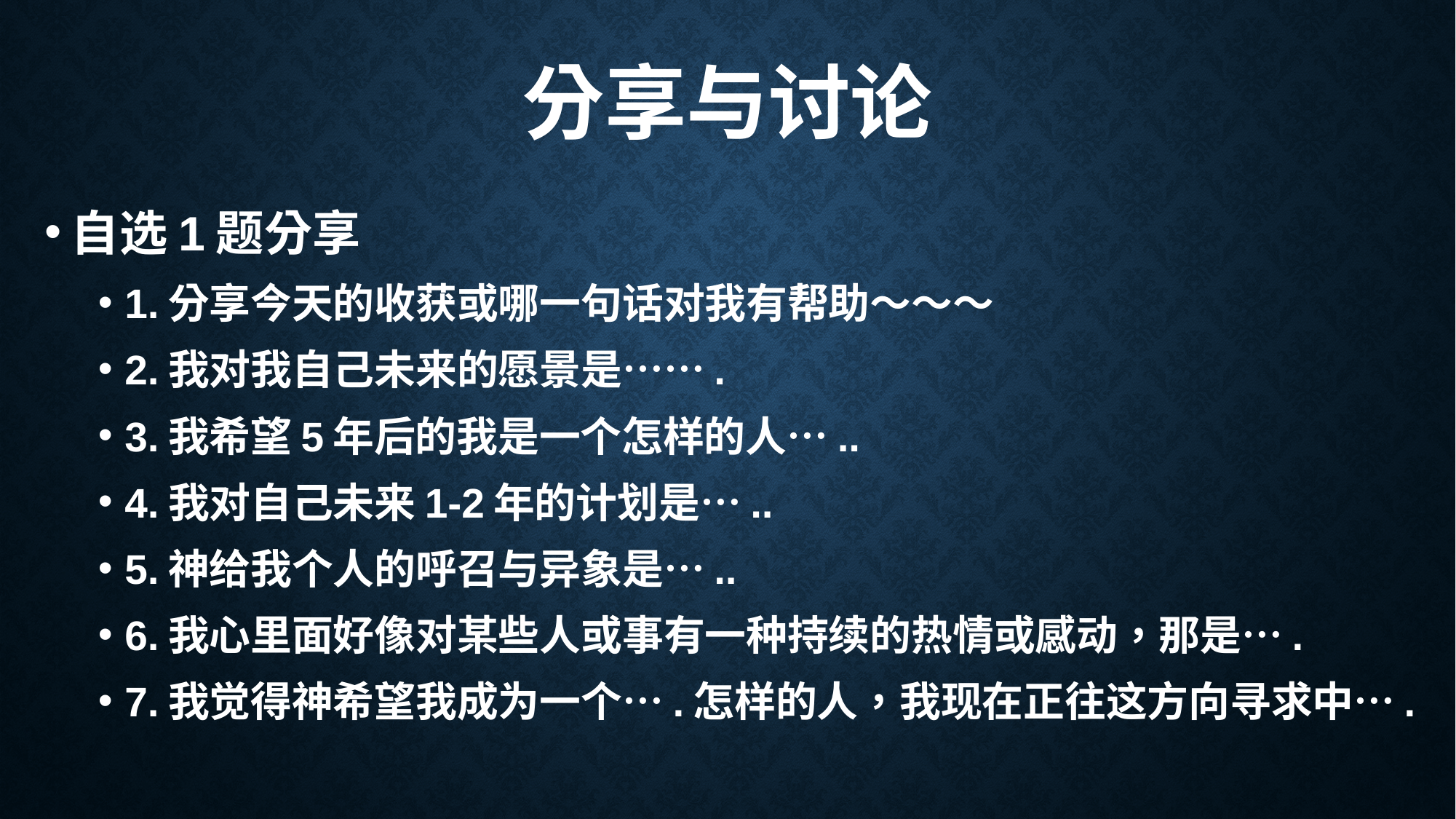

# 分享与讨论
自选1题分享
1.分享今天的收获或哪一句话对我有帮助～～～
2.我对我自己未来的愿景是…….
3.我希望5年后的我是一个怎样的人…..
4.我对自己未来1-2年的计划是…..
5.神给我个人的呼召与异象是…..
6.我心里面好像对某些人或事有一种持续的热情或感动，那是….
7.我觉得神希望我成为一个….怎样的人，我现在正往这方向寻求中….